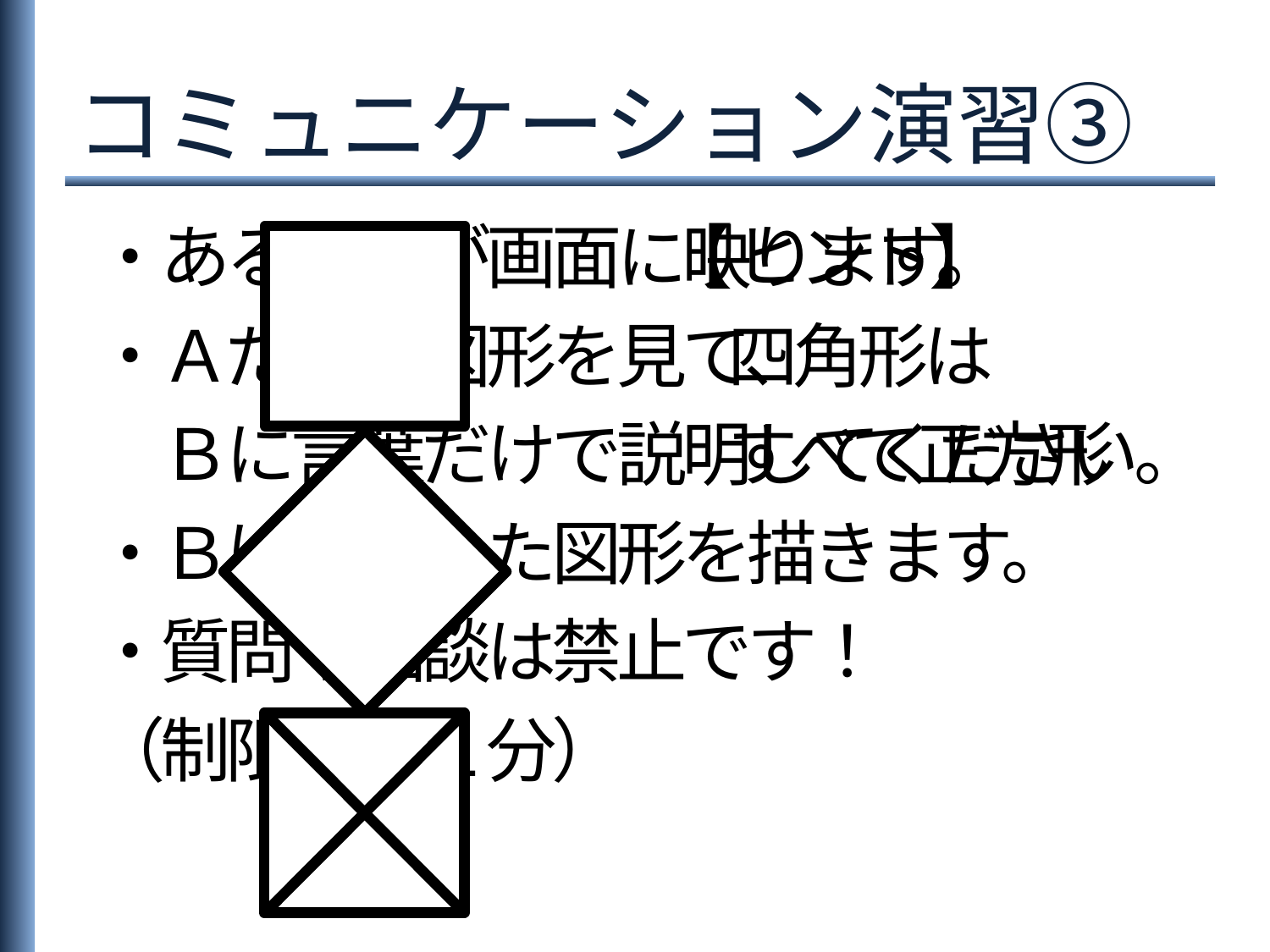

# コミュニケーション演習③
 ・ある図形が画面に映ります。
 ・Ａだけが図形を見て、
 　Ｂに言葉だけで説明してください。
 ・Ｂは想像した図形を描きます。
 ・質問や相談は禁止です！
 （制限時間１分）
【ヒント】
　四角形は
　すべて正方形